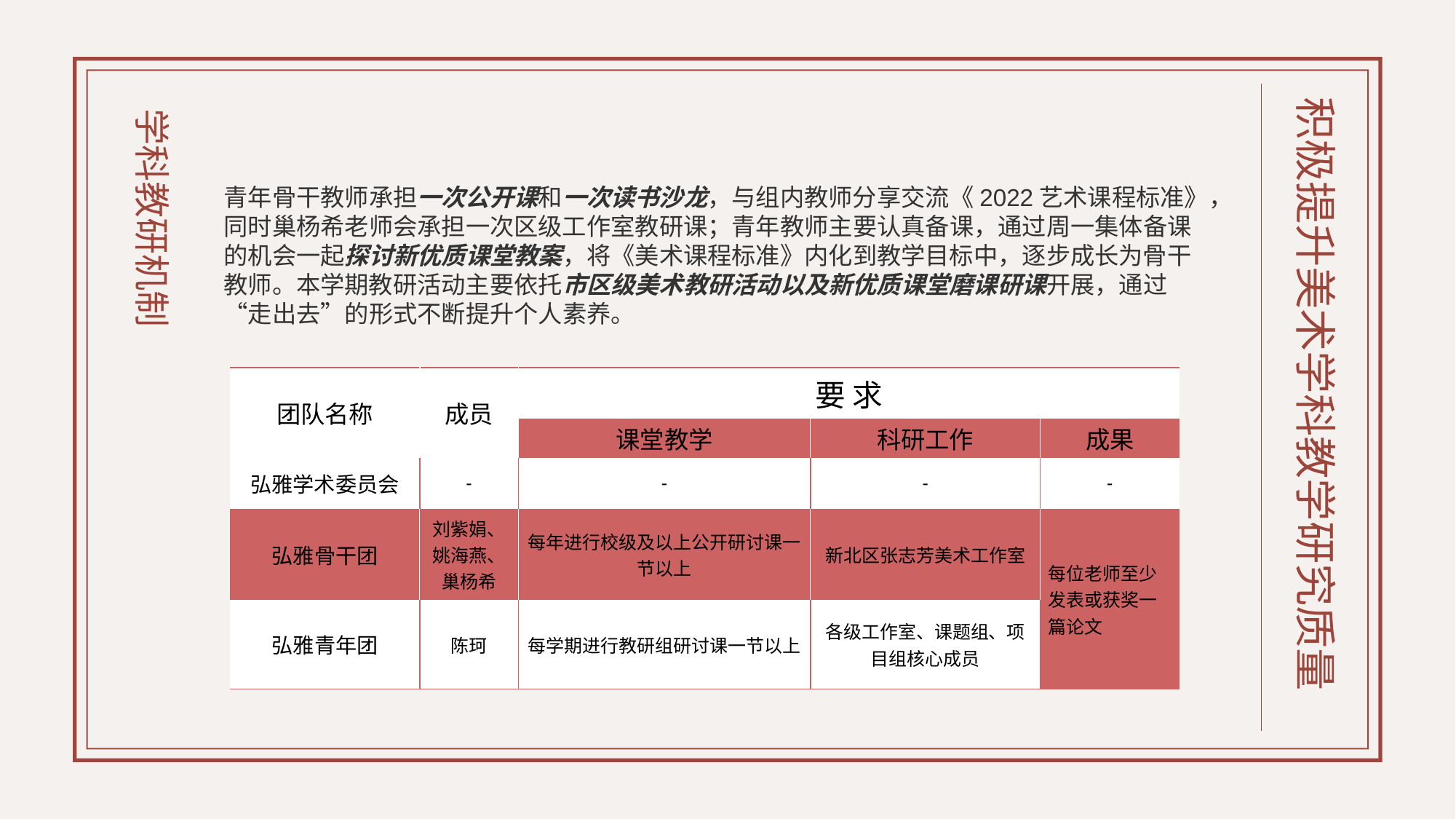

积极提升美术学科教学研究质量
学科教研机制
青年骨干教师承担一次公开课和一次读书沙龙，与组内教师分享交流《2022艺术课程标准》，同时巢杨希老师会承担一次区级工作室教研课；青年教师主要认真备课，通过周一集体备课的机会一起探讨新优质课堂教案，将《美术课程标准》内化到教学目标中，逐步成长为骨干教师。本学期教研活动主要依托市区级美术教研活动以及新优质课堂磨课研课开展，通过“走出去”的形式不断提升个人素养。
| 团队名称 | 成员 | 要 求 |  |  |
| --- | --- | --- | --- | --- |
|  |  | 课堂教学 | 科研工作 | 成果 |
| 弘雅学术委员会 | - | - | - | - |
| 弘雅骨干团 | 刘紫娟、姚海燕、巢杨希 | 每年进行校级及以上公开研讨课一节以上 | 新北区张志芳美术工作室 | 每位老师至少发表或获奖一篇论文 |
| 弘雅青年团 | 陈珂 | 每学期进行教研组研讨课一节以上 | 各级工作室、课题组、项目组核心成员 |  |